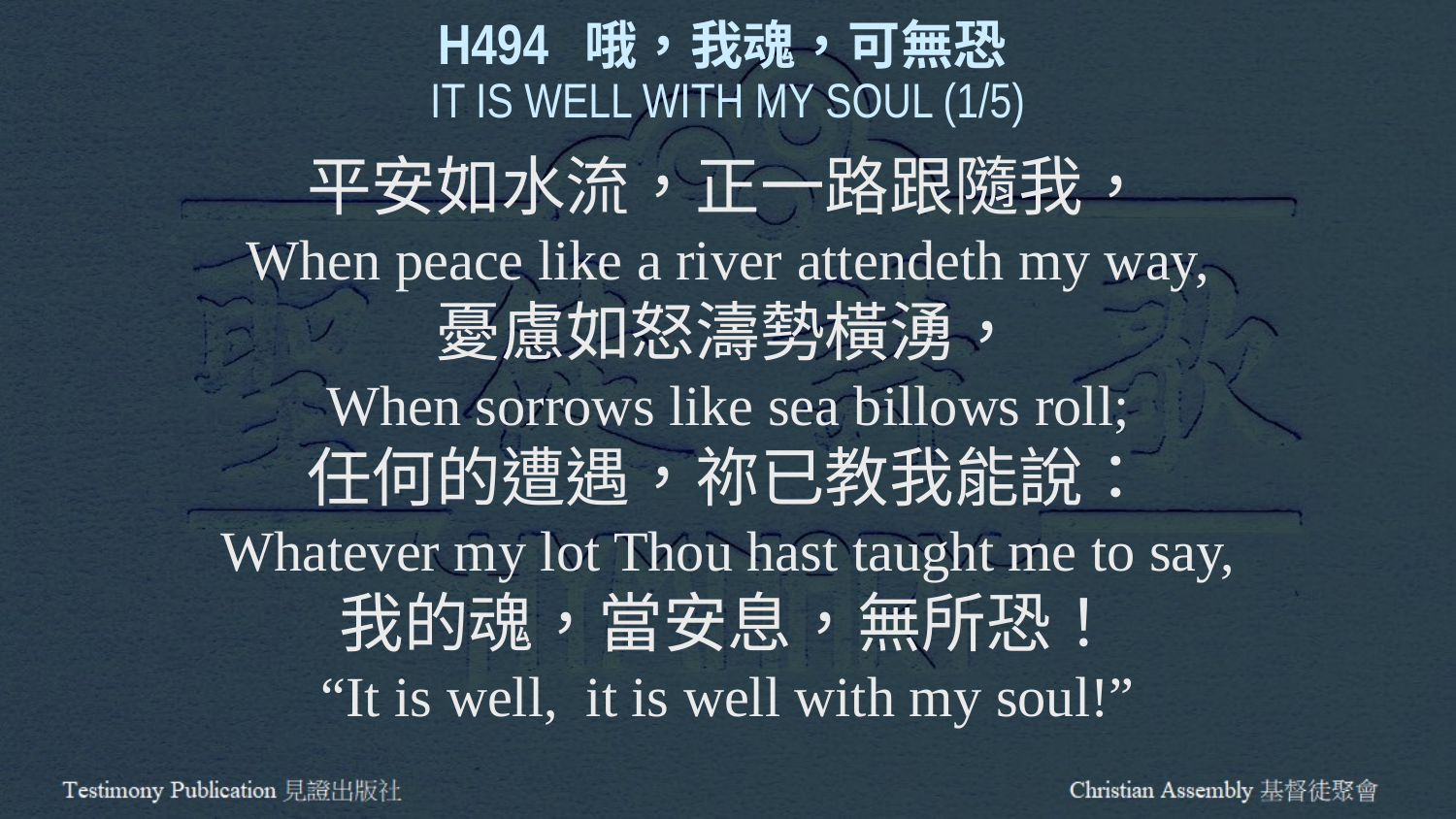

H494  哦，我魂，可無恐
IT IS WELL WITH MY SOUL (1/5)
平安如水流，正一路跟隨我，
When peace like a river attendeth my way,
憂慮如怒濤勢橫湧，
When sorrows like sea billows roll;
任何的遭遇，祢已教我能說：
Whatever my lot Thou hast taught me to say,
我的魂，當安息，無所恐！
“It is well,  it is well with my soul!”